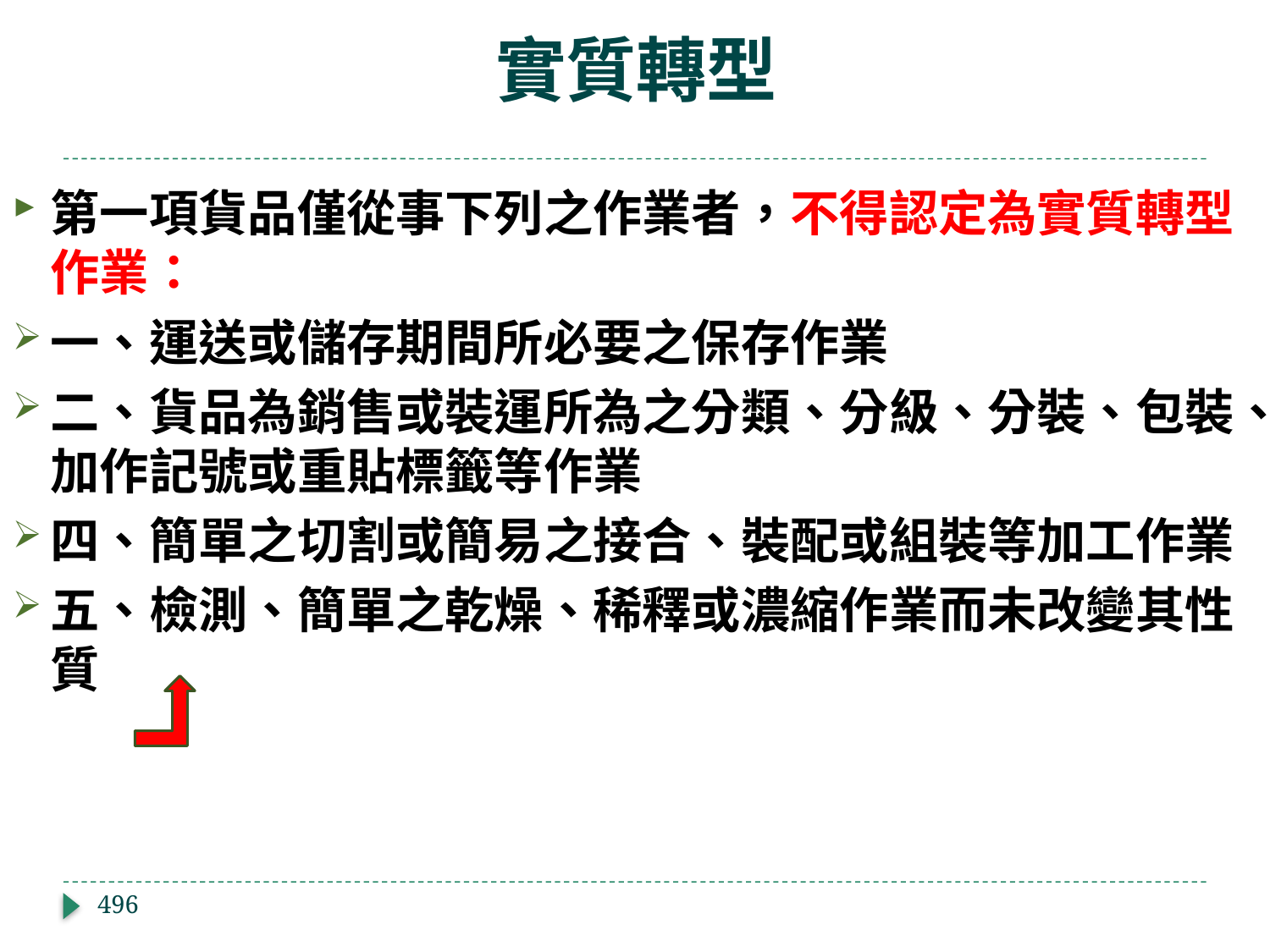

# 實質轉型
第一項貨品僅從事下列之作業者，不得認定為實質轉型作業：
一、運送或儲存期間所必要之保存作業
二、貨品為銷售或裝運所為之分類、分級、分裝、包裝、加作記號或重貼標籤等作業
四、簡單之切割或簡易之接合、裝配或組裝等加工作業
五、檢測、簡單之乾燥、稀釋或濃縮作業而未改變其性質

496